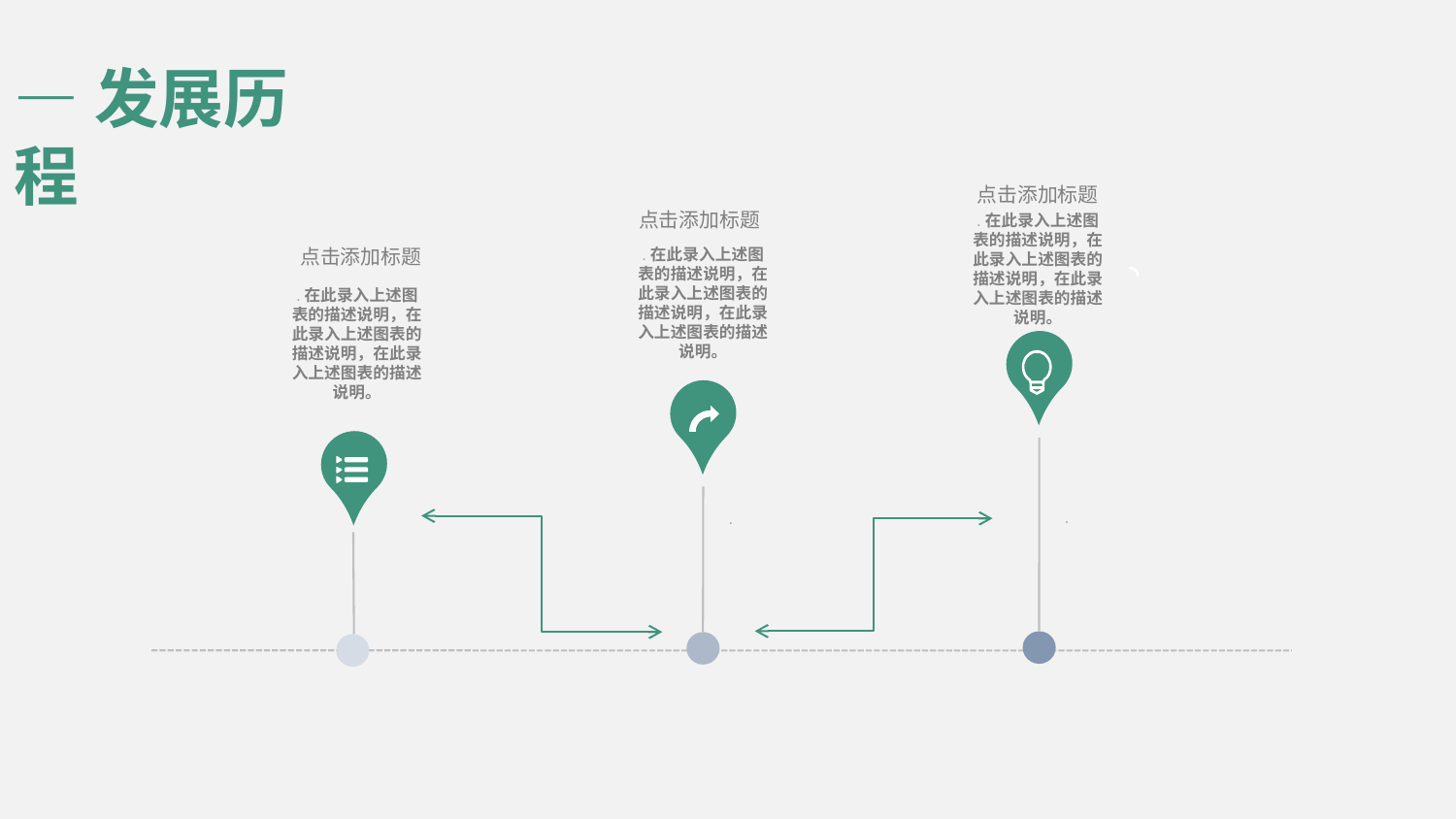

—发展历程
点击添加标题
.

点击添加标题
.

.在此录入上述图表的描述说明，在此录入上述图表的描述说明，在此录入上述图表的描述说明。

点击添加标题
.在此录入上述图表的描述说明，在此录入上述图表的描述说明，在此录入上述图表的描述说明。

.在此录入上述图表的描述说明，在此录入上述图表的描述说明，在此录入上述图表的描述说明。